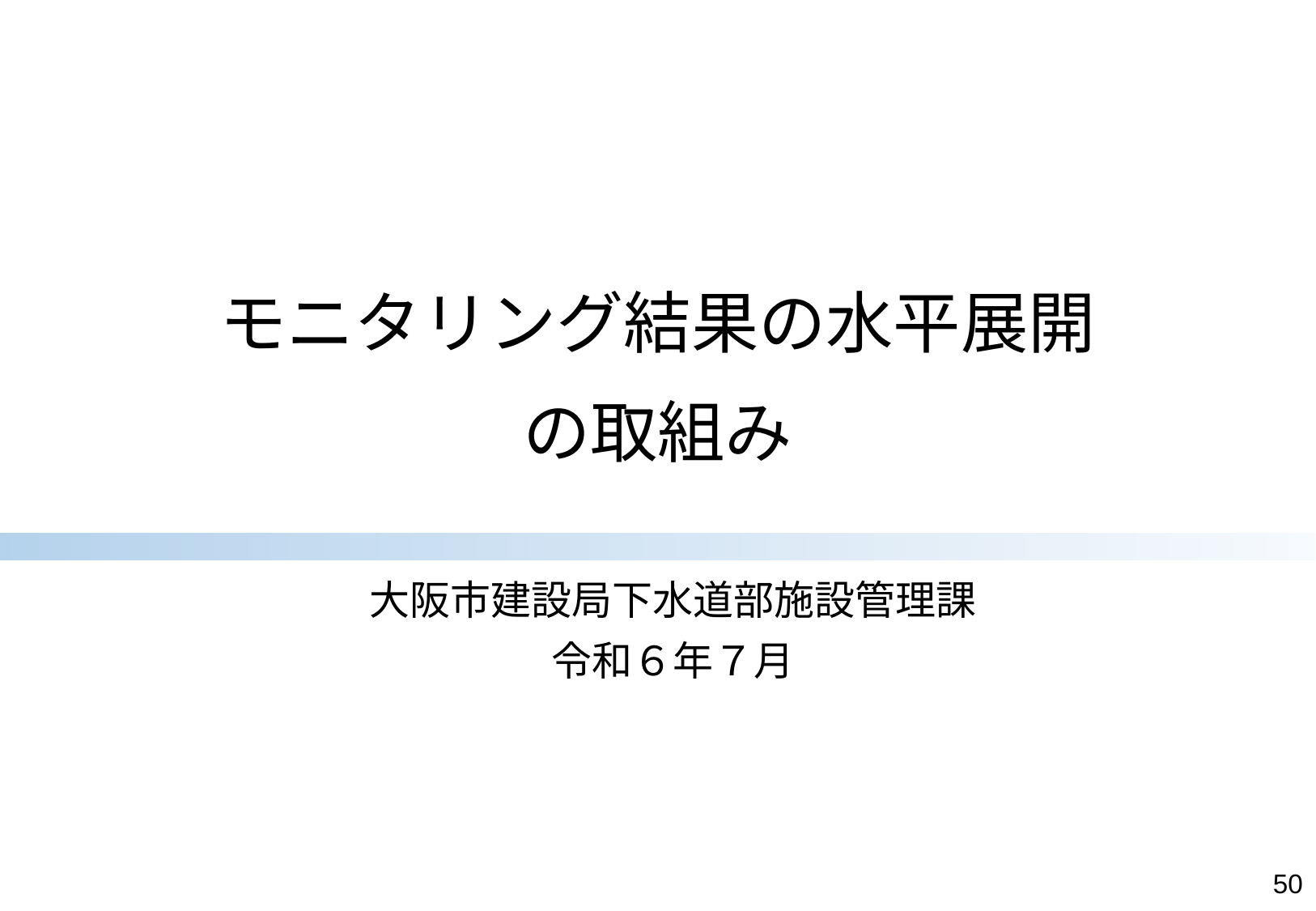

# モニタリング結果の水平展開 　 の取組み
大阪市建設局下水道部施設管理課
令和６年７月
50